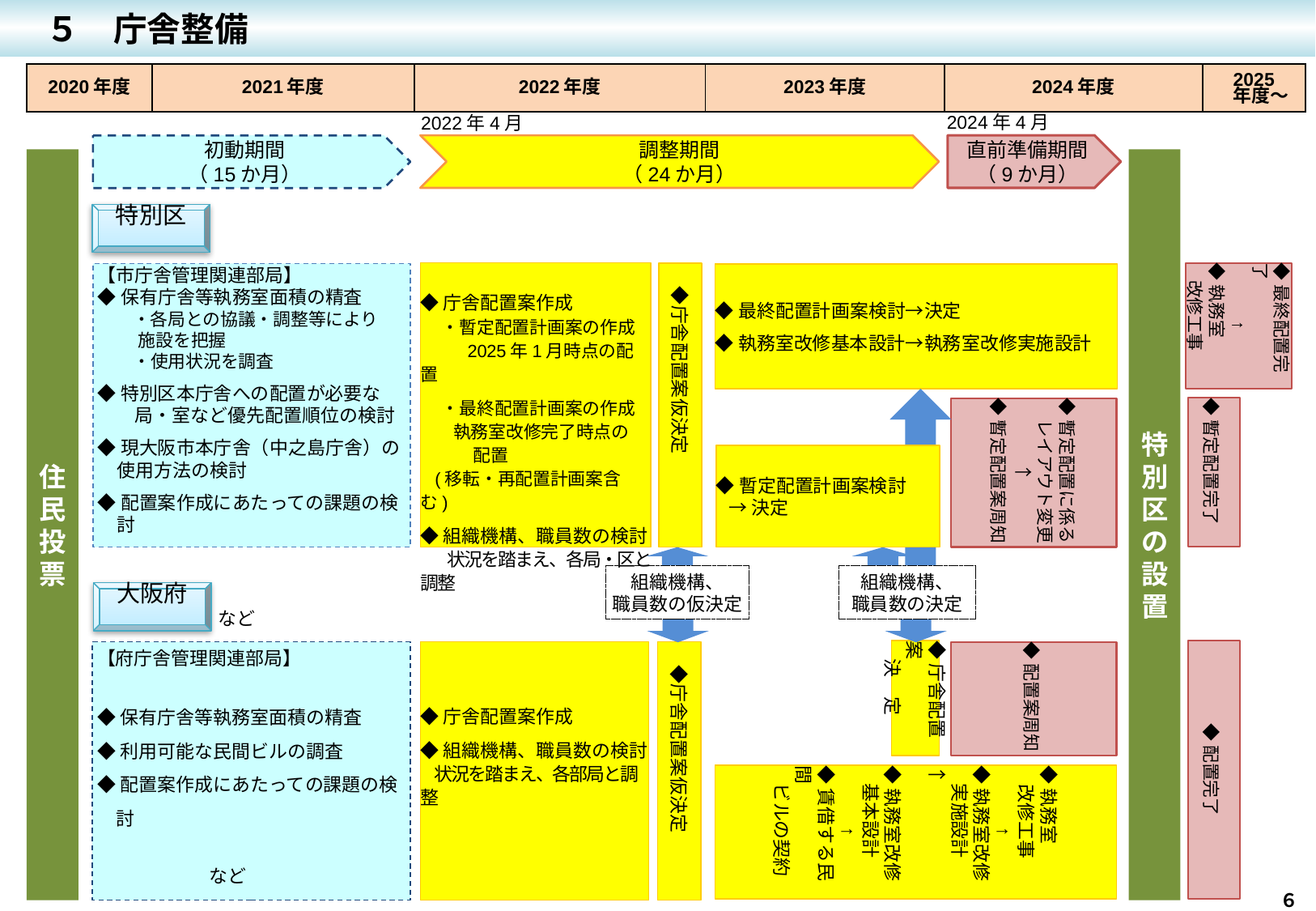

５　庁舎整備
| 2020年度 | 2021年度 | 2022年度 | 2023年度 | 2024年度 | 2025 年度～ |
| --- | --- | --- | --- | --- | --- |
2024年4月
2022年4月
調整期間
（24か月）
直前準備期間
（9か月）
初動期間
（15か月）
住民投票
特別区の設置
特別区

◆庁舎配置案作成
　 ・暫定配置計画案の作成
　 　 2025年1月時点の配置
　 ・最終配置計画案の作成
　    執務室改修完了時点の
　　　配置
   (移転・再配置計画案含む)
◆組織機構、職員数の検討
 　状況を踏まえ、各局・区と調整
◆最終配置完了
↑
◆執務室
　改修工事
　◆庁舎配置案仮決定
【市庁舎管理関連部局】
◆保有庁舎等執務室面積の精査
　　・各局との協議・調整等により
　　 施設を把握
　　・使用状況を調査
◆特別区本庁舎への配置が必要な
　　局・室など優先配置順位の検討
◆現大阪市本庁舎（中之島庁舎）の使用方法の検討
◆配置案作成にあたっての課題の検討
　　　　　　　　　　　　　　　　　　　　  　など

◆最終配置計画案検討→決定
◆執務室改修基本設計→執務室改修実施設計

◆暫定配置完了
◆暫定配置に係る
　レイアウト変更↑
◆暫定配置案周知
◆暫定配置計画案検討
   →決定

組織機構、
職員数の仮決定
組織機構、
職員数の決定
大阪府

◆庁舎配置案
　決　定
◆配置完了
【府庁舎管理関連部局】

◆保有庁舎等執務室面積の精査
◆利用可能な民間ビルの調査
◆配置案作成にあたっての課題の検討
　　 　　　　　　　　　　　　　　　　　　　など

◆庁舎配置案作成
◆組織機構、職員数の検討
   状況を踏まえ、各部局と調整
　◆庁舎配置案仮決定
◆配置案周知
◆執務室
　改修工事
↑
◆執務室改修
　実施設計
↑
◆執務室改修
　基本設計
↑
◆賃借する民間
　ビルの契約
６